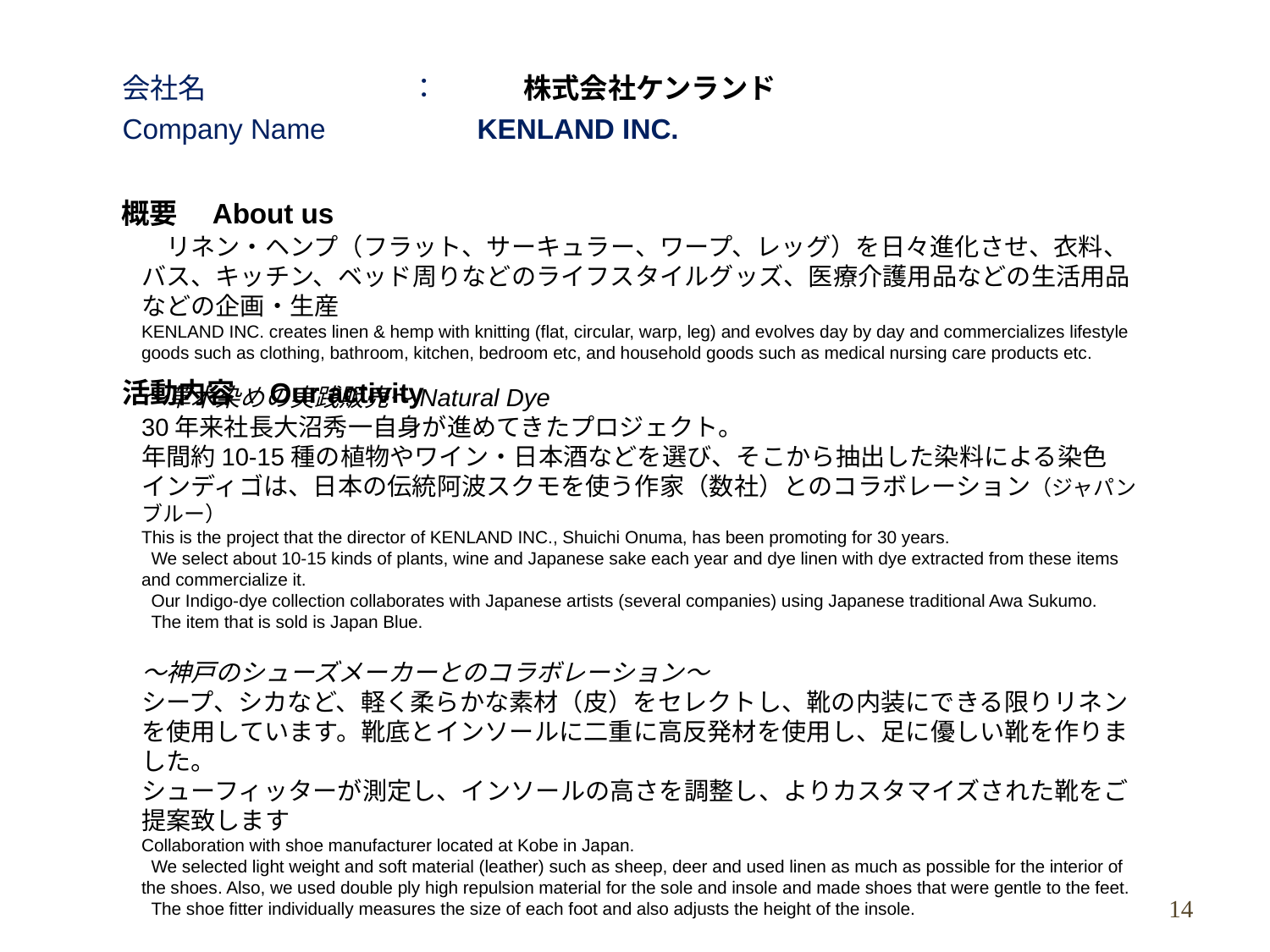

会社名 　　　　　　　：         　株式会社ケンランド
Company Name              　KENLAND INC.

概要　About us
　リネン・ヘンプ（フラット、サーキュラー、ワープ、レッグ）を日々進化させ、衣料、バス、キッチン、ベッド周りなどのライフスタイルグッズ、医療介護用品などの生活用品などの企画・生産
KENLAND INC. creates linen & hemp with knitting (flat, circular, warp, leg) and evolves day by day and commercializes lifestyle goods such as clothing, bathroom, kitchen, bedroom etc, and household goods such as medical nursing care products etc.

活動内容　Our activity
～草木染めの実践販売～Natural Dye
30年来社長大沼秀一自身が進めてきたプロジェクト。
年間約10-15種の植物やワイン・日本酒などを選び、そこから抽出した染料による染色
インディゴは、日本の伝統阿波スクモを使う作家（数社）とのコラボレーション（ジャパンブルー）
This is the project that the director of KENLAND INC., Shuichi Onuma, has been promoting for 30 years.
  We select about 10-15 kinds of plants, wine and Japanese sake each year and dye linen with dye extracted from these items and commercialize it.
  Our Indigo-dye collection collaborates with Japanese artists (several companies) using Japanese traditional Awa Sukumo.
  The item that is sold is Japan Blue.

～神戸のシューズメーカーとのコラボレーション～
シープ、シカなど、軽く柔らかな素材（皮）をセレクトし、靴の内装にできる限りリネンを使用しています。靴底とインソールに二重に高反発材を使用し、足に優しい靴を作りました。
シューフィッターが測定し、インソールの高さを調整し、よりカスタマイズされた靴をご提案致します
Collaboration with shoe manufacturer located at Kobe in Japan.
  We selected light weight and soft material (leather) such as sheep, deer and used linen as much as possible for the interior of the shoes. Also, we used double ply high repulsion material for the sole and insole and made shoes that were gentle to the feet.
  The shoe fitter individually measures the size of each foot and also adjusts the height of the insole.

14